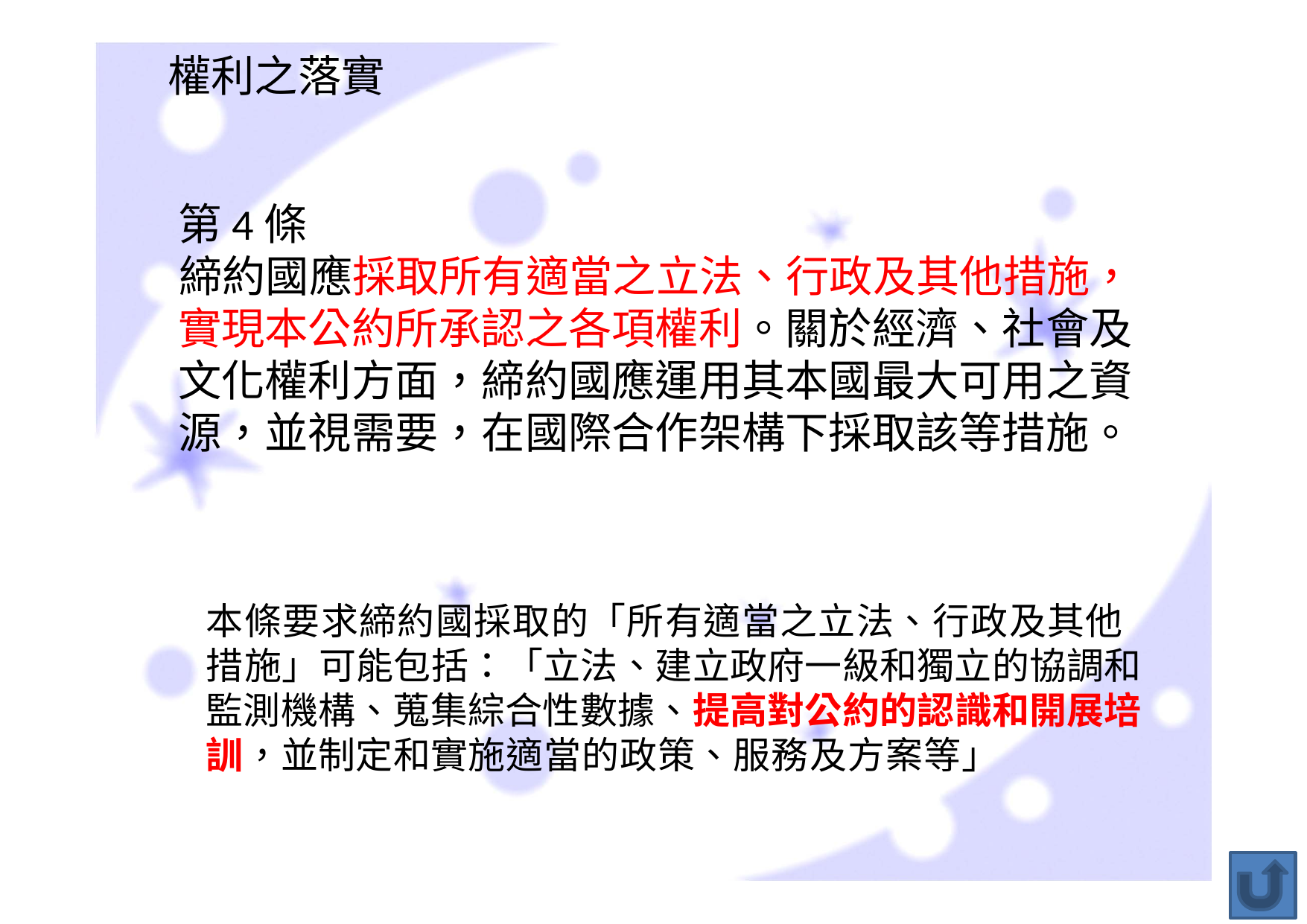

權利之落實
第4條
締約國應採取所有適當之立法、行政及其他措施，實現本公約所承認之各項權利。關於經濟、社會及文化權利方面，締約國應運用其本國最大可用之資源，並視需要，在國際合作架構下採取該等措施。
本條要求締約國採取的「所有適當之立法、行政及其他措施」可能包括：「立法、建立政府一級和獨立的協調和監測機構、蒐集綜合性數據、提高對公約的認識和開展培訓，並制定和實施適當的政策、服務及方案等」